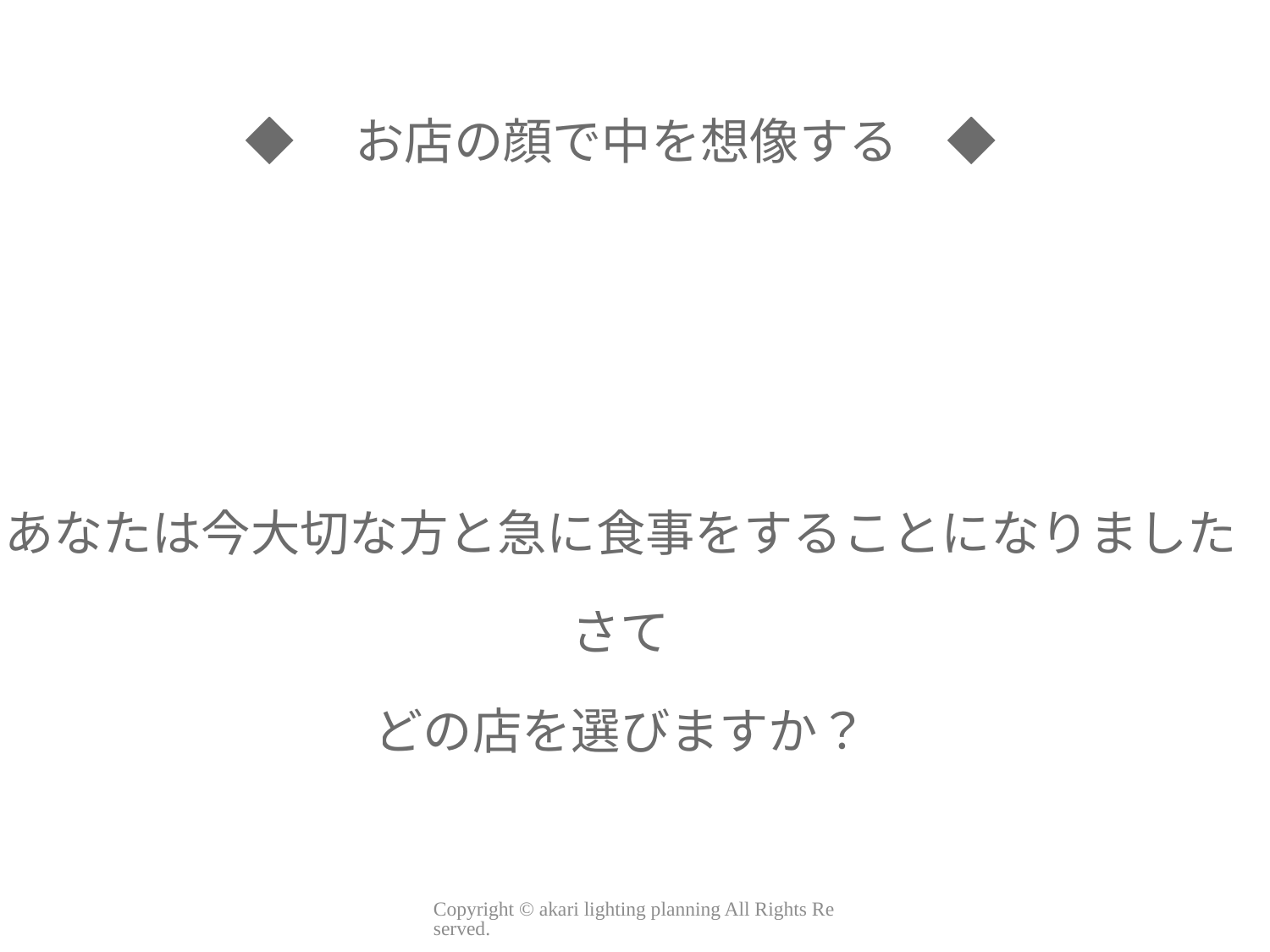

◆　お店の顔で中を想像する　◆
あなたは今大切な方と急に食事をすることになりました
さて
どの店を選びますか？
Copyright © akari lighting planning All Rights Reserved.